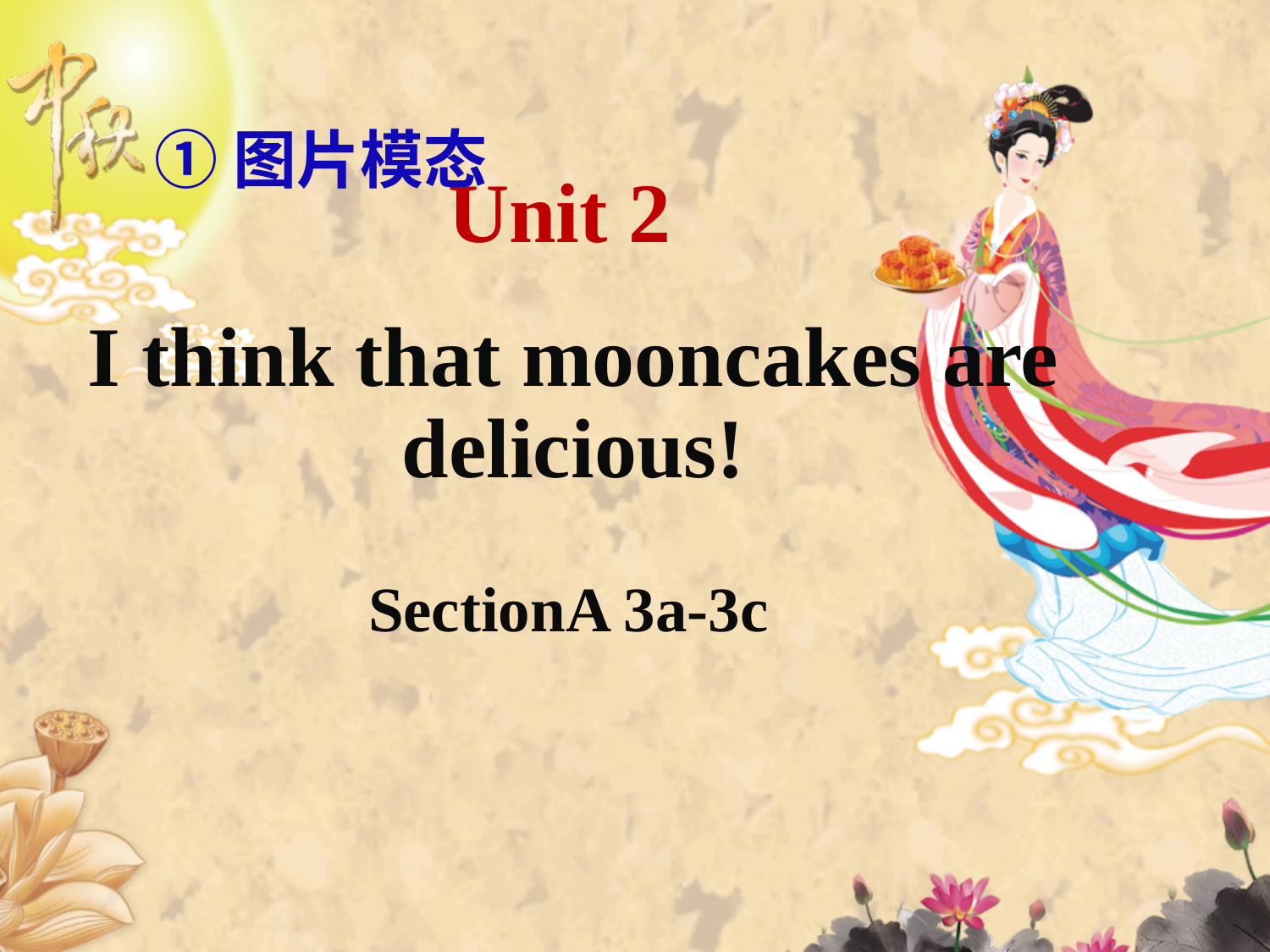

①图片模态
# Unit 2
I think that mooncakes are delicious!

SectionA 3a-3c